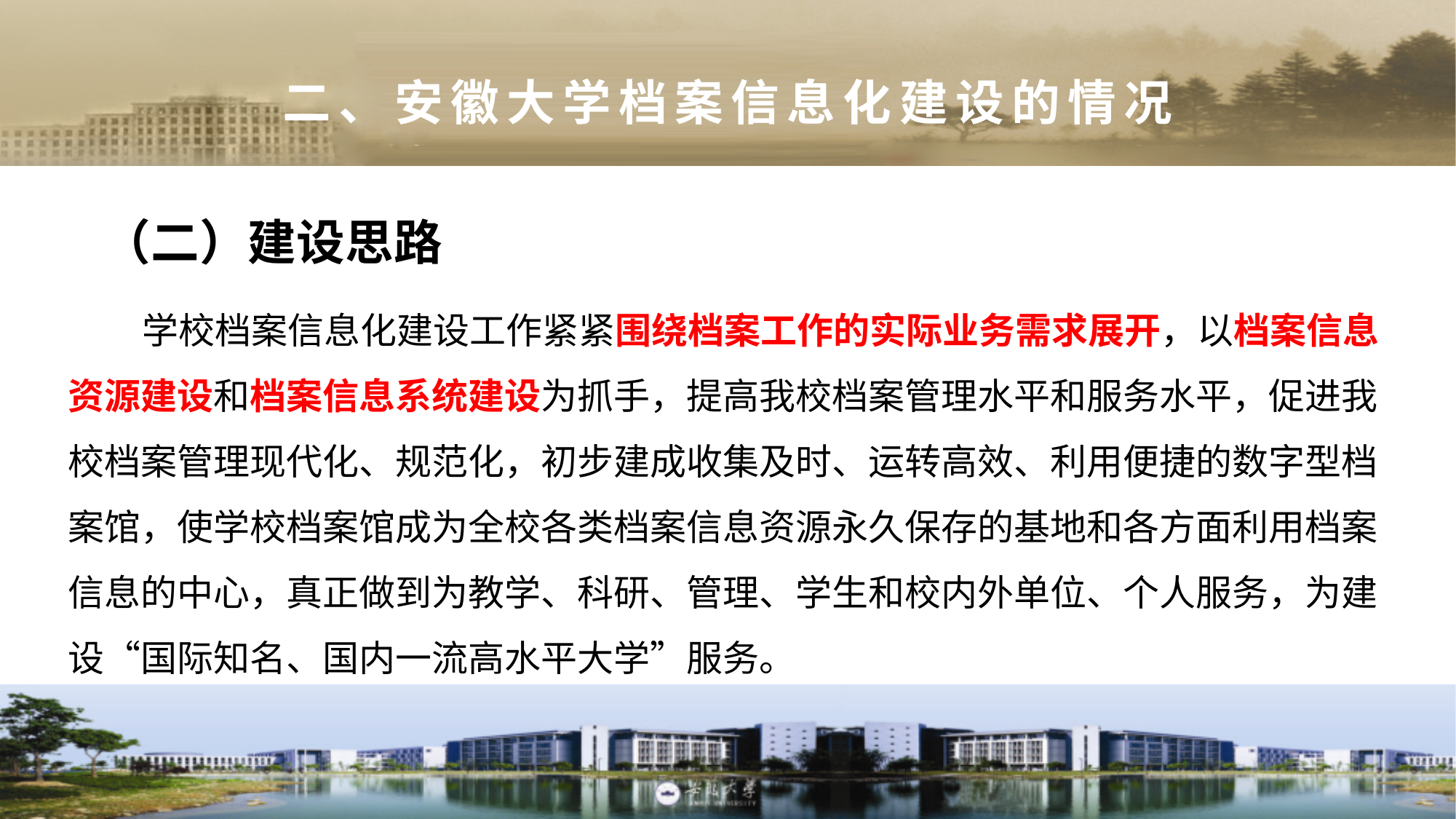

# 二、安徽大学档案信息化建设的情况
（二）建设思路
        学校档案信息化建设工作紧紧围绕档案工作的实际业务需求展开，以档案信息资源建设和档案信息系统建设为抓手，提高我校档案管理水平和服务水平，促进我校档案管理现代化、规范化，初步建成收集及时、运转高效、利用便捷的数字型档案馆，使学校档案馆成为全校各类档案信息资源永久保存的基地和各方面利用档案信息的中心，真正做到为教学、科研、管理、学生和校内外单位、个人服务，为建设“国际知名、国内一流高水平大学”服务。